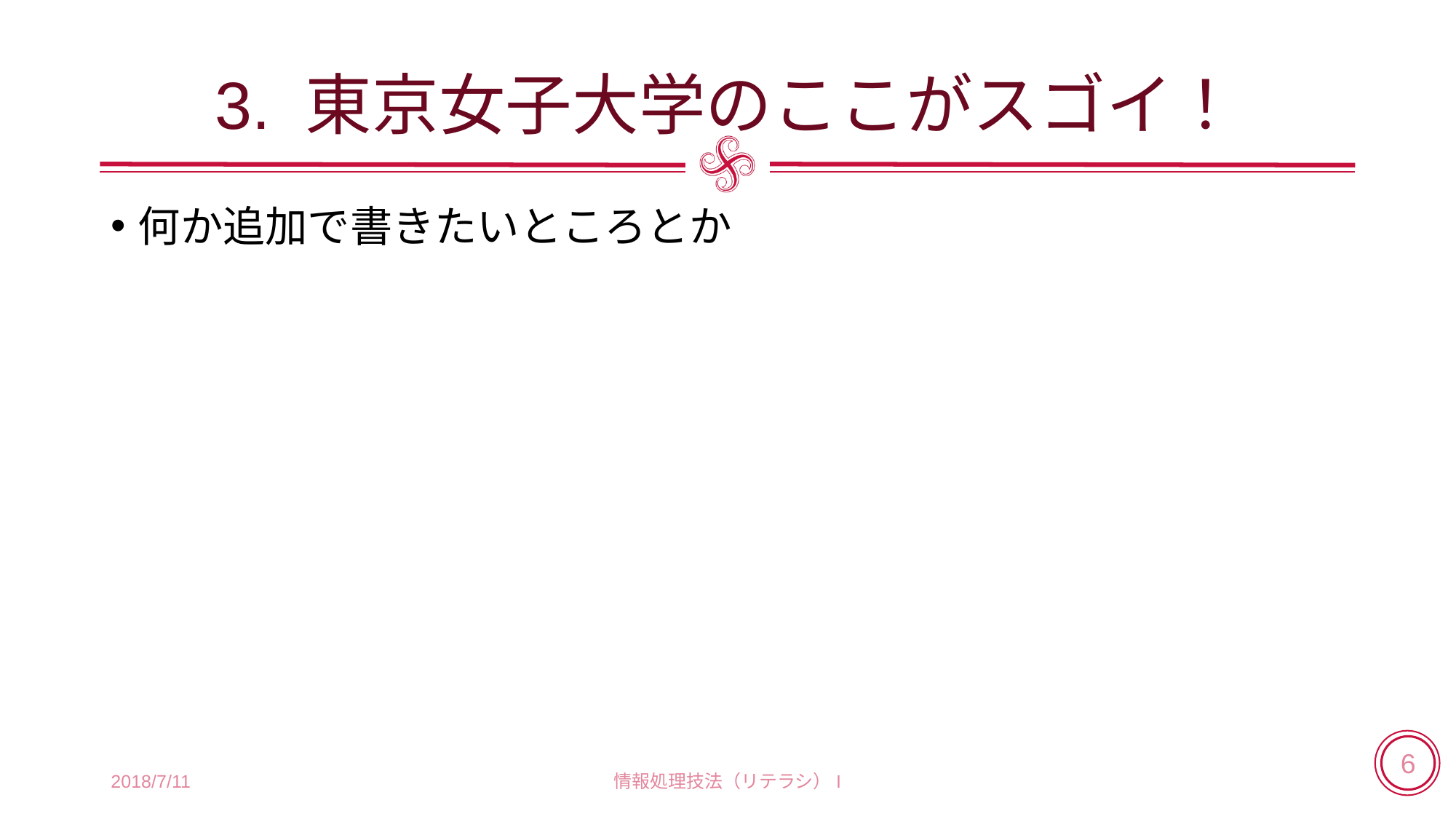

# 3. 東京女子大学のここがスゴイ！
何か追加で書きたいところとか
2018/7/11
情報処理技法（リテラシ）I